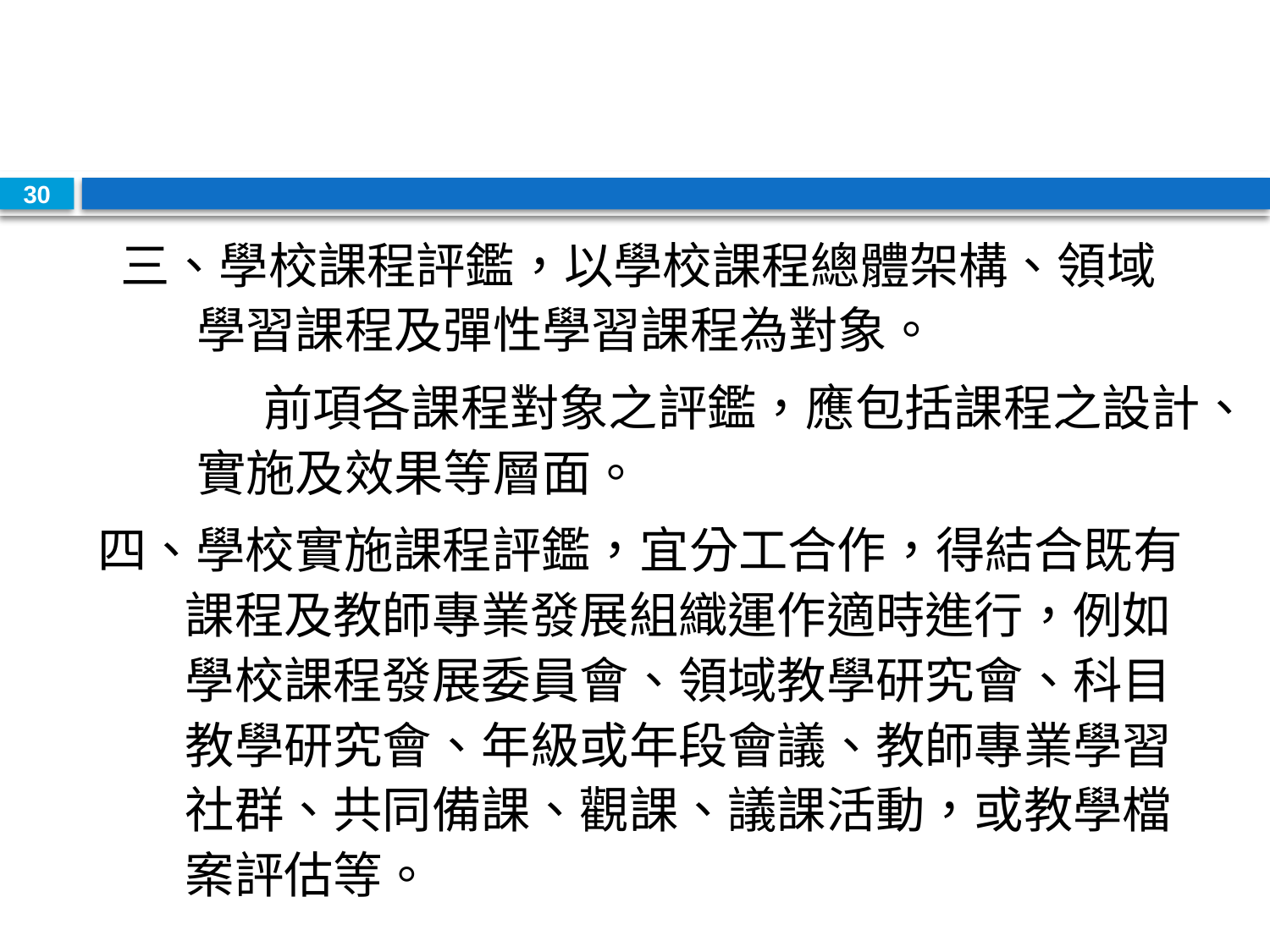

#
30
 三、學校課程評鑑，以學校課程總體架構、領域學習課程及彈性學習課程為對象。
              前項各課程對象之評鑑，應包括課程之設計、實施及效果等層面。
四、學校實施課程評鑑，宜分工合作，得結合既有課程及教師專業發展組織運作適時進行，例如學校課程發展委員會、領域教學研究會、科目教學研究會、年級或年段會議、教師專業學習社群、共同備課、觀課、議課活動，或教學檔案評估等。